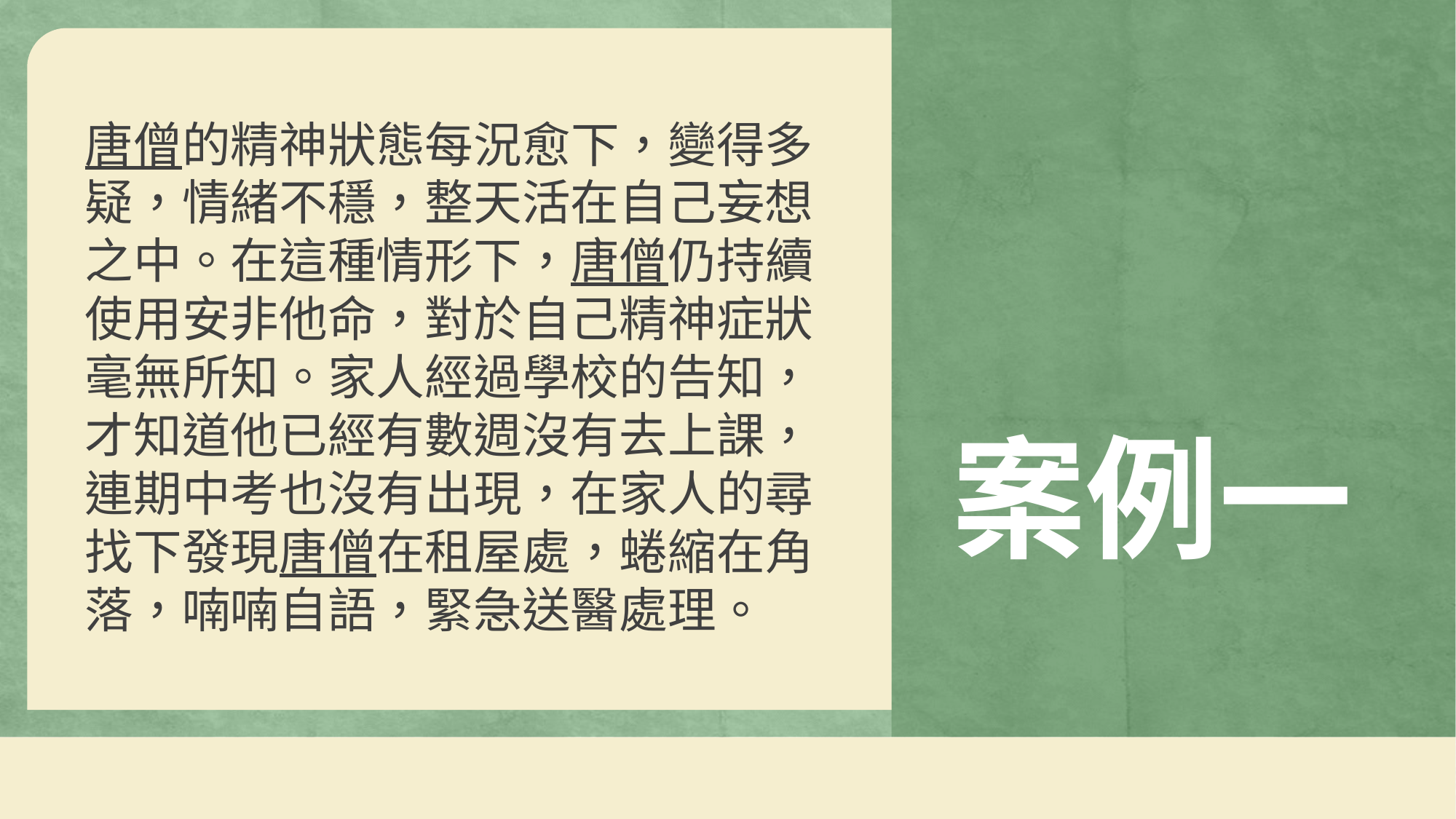

# 案例一
唐僧的精神狀態每況愈下，變得多疑，情緒不穩，整天活在自己妄想之中。在這種情形下，唐僧仍持續使用安非他命，對於自己精神症狀毫無所知。家人經過學校的告知，才知道他已經有數週沒有去上課，連期中考也沒有出現，在家人的尋找下發現唐僧在租屋處，蜷縮在角落，喃喃自語，緊急送醫處理。